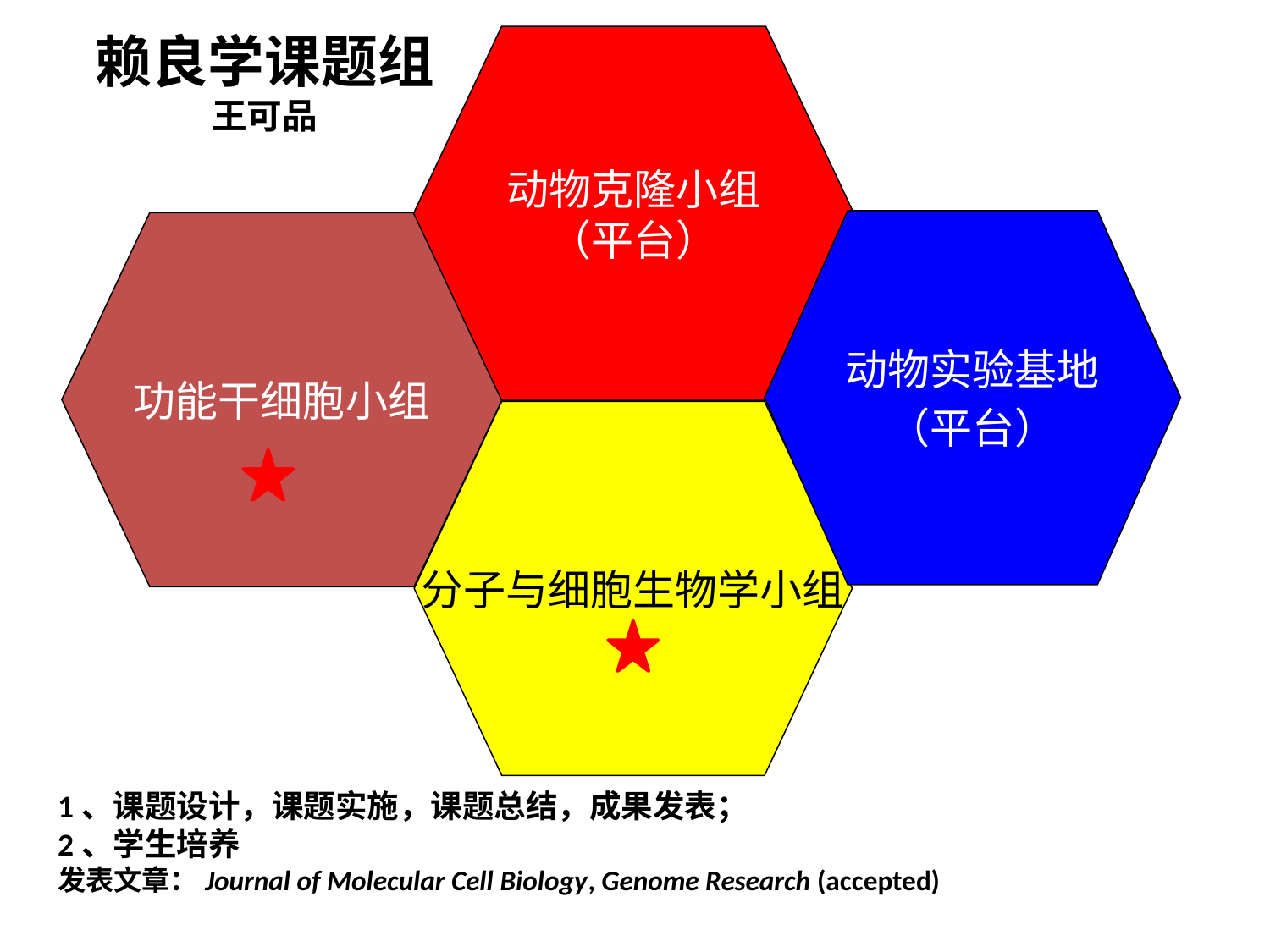

赖良学课题组
王可品
动物克隆小组
（平台）
动物实验基地
（平台）
功能干细胞小组
实验动物基地

分子与细胞生物学小组

1、课题设计，课题实施，课题总结，成果发表；
2、学生培养
发表文章：Journal of Molecular Cell Biology, Genome Research (accepted)